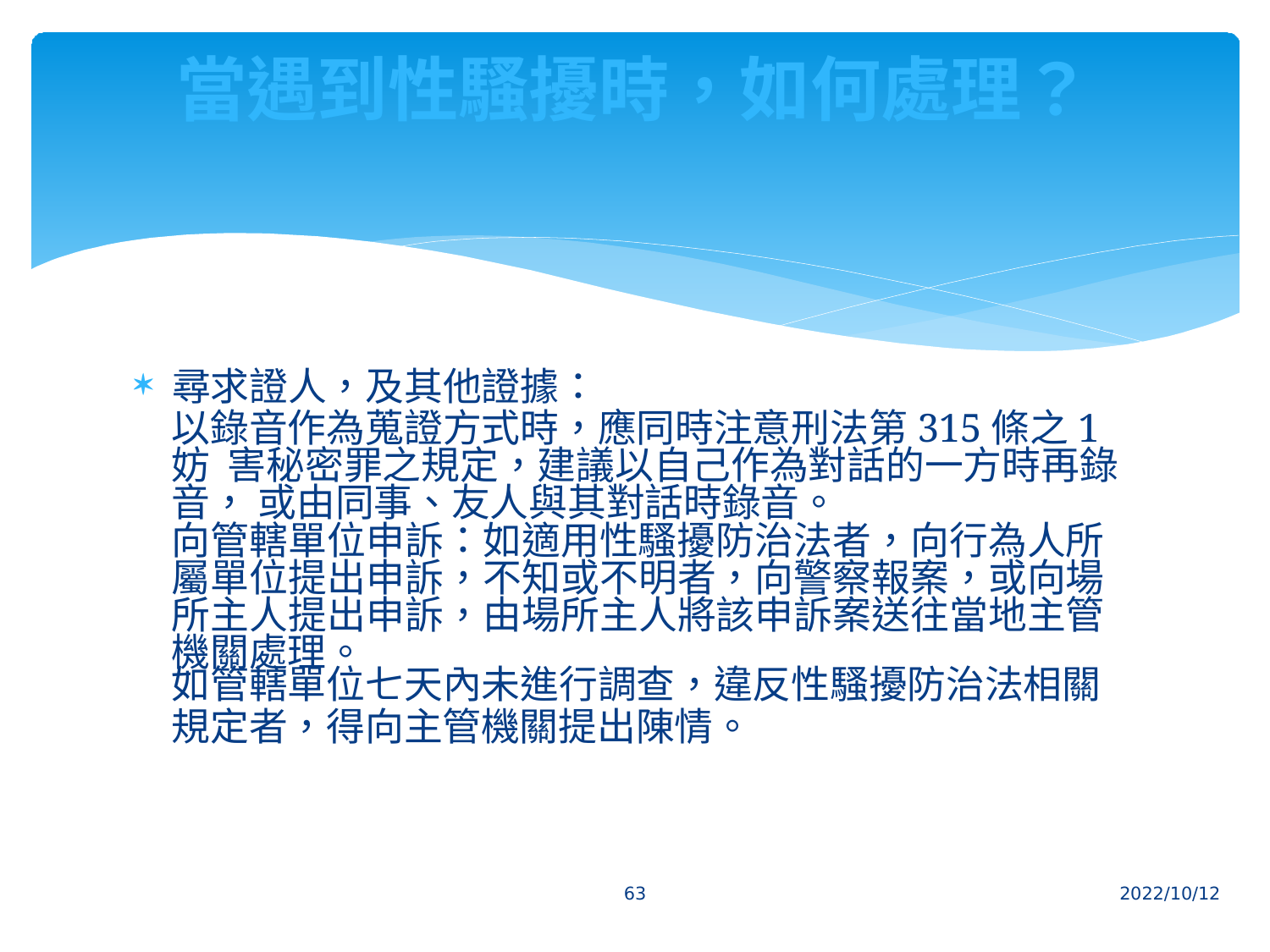

# 當遇到性騷擾時，如何處理？
尋求證人，及其他證據：
以錄音作為蒐證方式時，應同時注意刑法第315條之1妨  害秘密罪之規定，建議以自己作為對話的一方時再錄音， 或由同事、友人與其對話時錄音。
向管轄單位申訴：如適用性騷擾防治法者，向行為人所 屬單位提出申訴，不知或不明者，向警察報案，或向場 所主人提出申訴，由場所主人將該申訴案送往當地主管 機關處理。
如管轄單位七天內未進行調查，違反性騷擾防治法相關
規定者，得向主管機關提出陳情。
63
2022/10/12